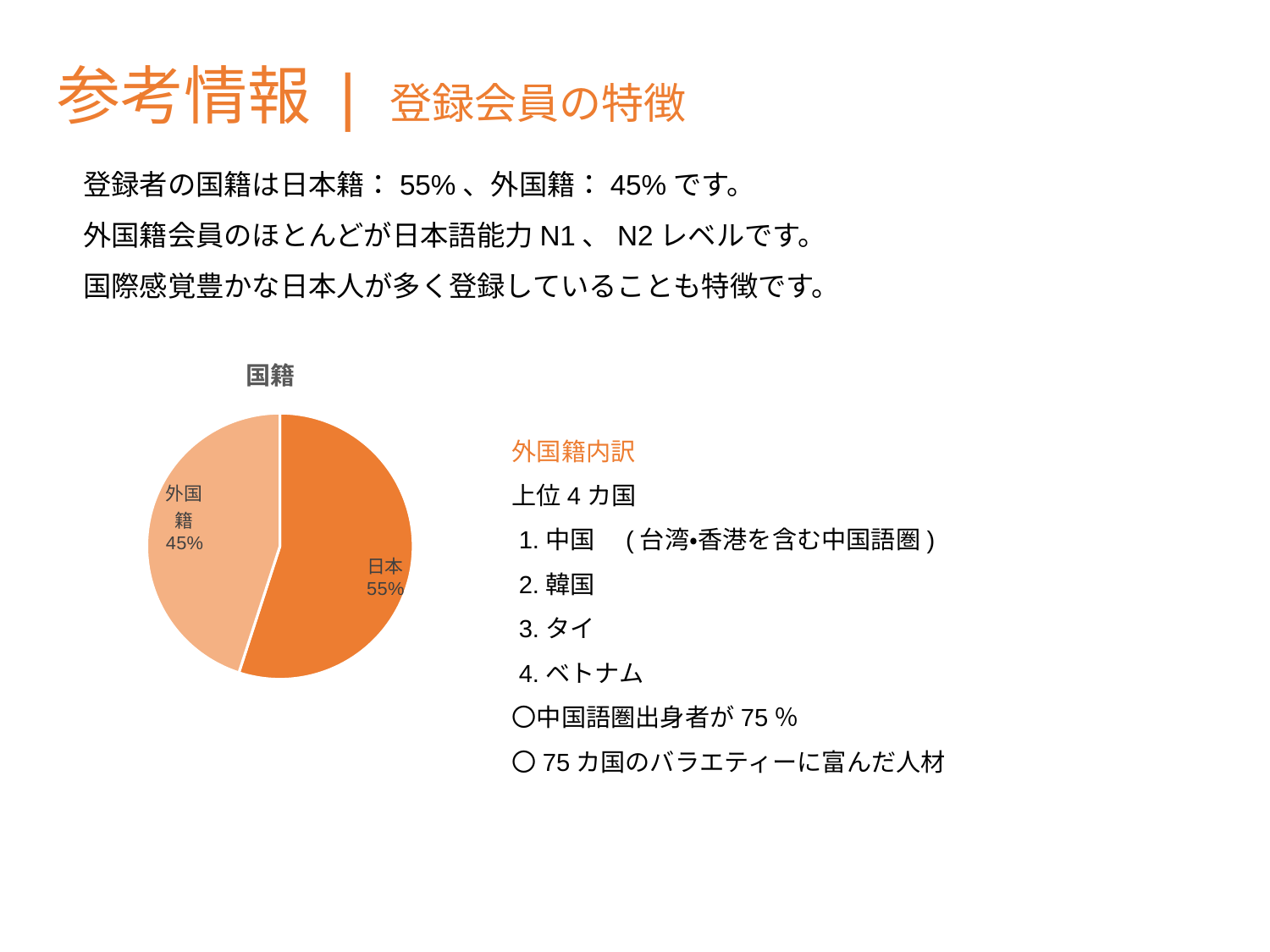

参考情報 | 登録会員の特徴
登録者の国籍は日本籍：55%、外国籍：45%です。
外国籍会員のほとんどが日本語能力N1、N2レベルです。
国際感覚豊かな日本人が多く登録していることも特徴です。
国籍

### Chart

| Category | 列1 | 列4 | 列2 |
|---|---|---|---|
| 日本 | 55.0 | None | None |
| 外国籍 | 45.0 | None | None |
外国籍内訳
上位4カ国
 1.中国　(台湾・香港を含む中国語圏)
 2.韓国
 3.タイ
 4.ベトナム
〇中国語圏出身者が75％
〇75カ国のバラエティーに富んだ人材